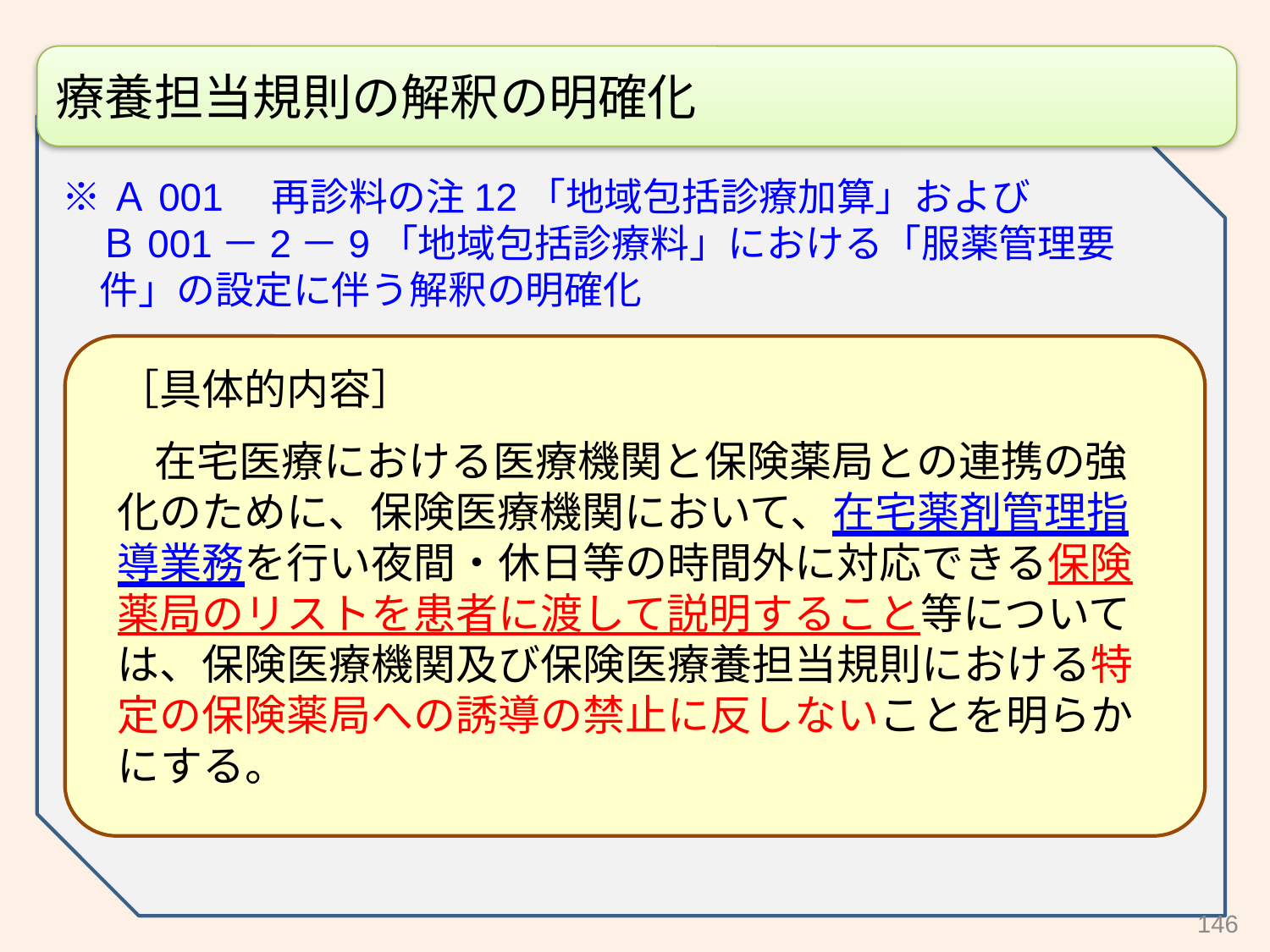

療養担当規則の解釈の明確化

※Ａ001　再診料の注12「地域包括診療加算」および
Ｂ001－2－9「地域包括診療料」における「服薬管理要件」の設定に伴う解釈の明確化

［具体的内容］
在宅医療における医療機関と保険薬局との連携の強化のために、保険医療機関において、在宅薬剤管理指導業務を行い夜間・休日等の時間外に対応できる保険薬局のリストを患者に渡して説明すること等については、保険医療機関及び保険医療養担当規則における特定の保険薬局への誘導の禁止に反しないことを明らかにする。
146